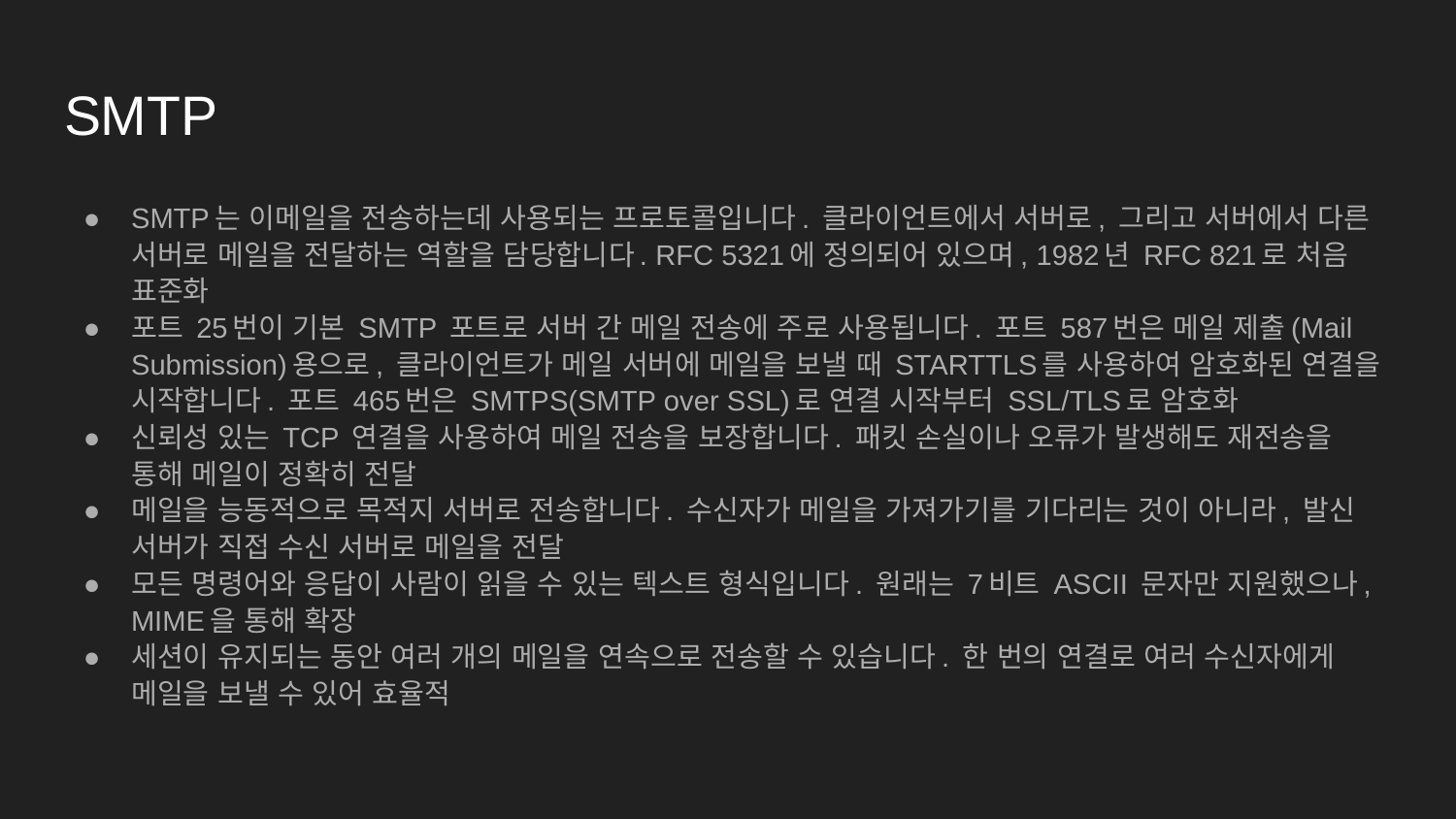

# SMTP
SMTP는 이메일을 전송하는데 사용되는 프로토콜입니다. 클라이언트에서 서버로, 그리고 서버에서 다른 서버로 메일을 전달하는 역할을 담당합니다. RFC 5321에 정의되어 있으며, 1982년 RFC 821로 처음 표준화
포트 25번이 기본 SMTP 포트로 서버 간 메일 전송에 주로 사용됩니다. 포트 587번은 메일 제출(Mail Submission)용으로, 클라이언트가 메일 서버에 메일을 보낼 때 STARTTLS를 사용하여 암호화된 연결을 시작합니다. 포트 465번은 SMTPS(SMTP over SSL)로 연결 시작부터 SSL/TLS로 암호화
신뢰성 있는 TCP 연결을 사용하여 메일 전송을 보장합니다. 패킷 손실이나 오류가 발생해도 재전송을 통해 메일이 정확히 전달
메일을 능동적으로 목적지 서버로 전송합니다. 수신자가 메일을 가져가기를 기다리는 것이 아니라, 발신 서버가 직접 수신 서버로 메일을 전달
모든 명령어와 응답이 사람이 읽을 수 있는 텍스트 형식입니다. 원래는 7비트 ASCII 문자만 지원했으나, MIME을 통해 확장
세션이 유지되는 동안 여러 개의 메일을 연속으로 전송할 수 있습니다. 한 번의 연결로 여러 수신자에게 메일을 보낼 수 있어 효율적